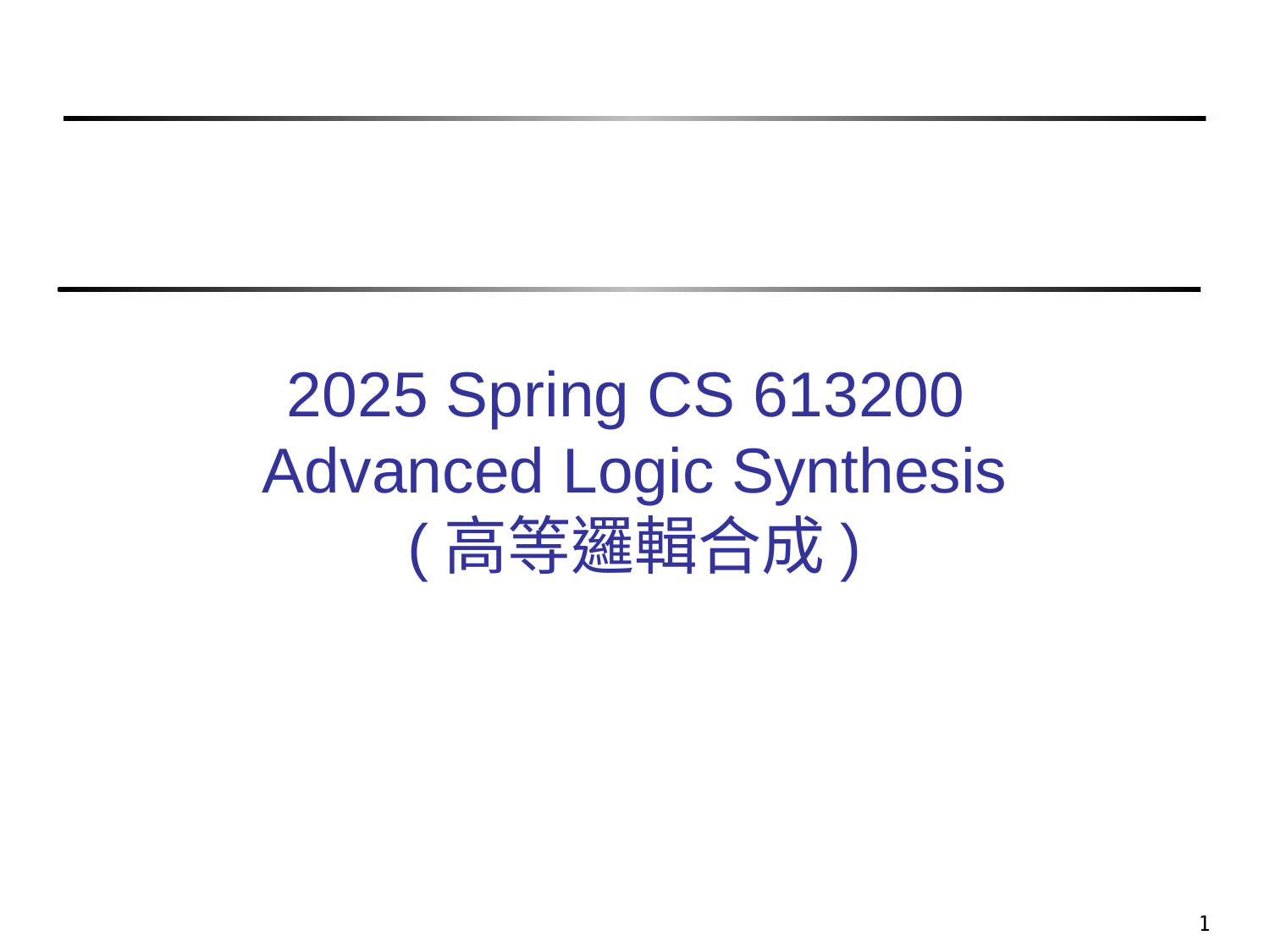

# 2025 Spring CS 613200 Advanced Logic Synthesis (高等邏輯合成)
1